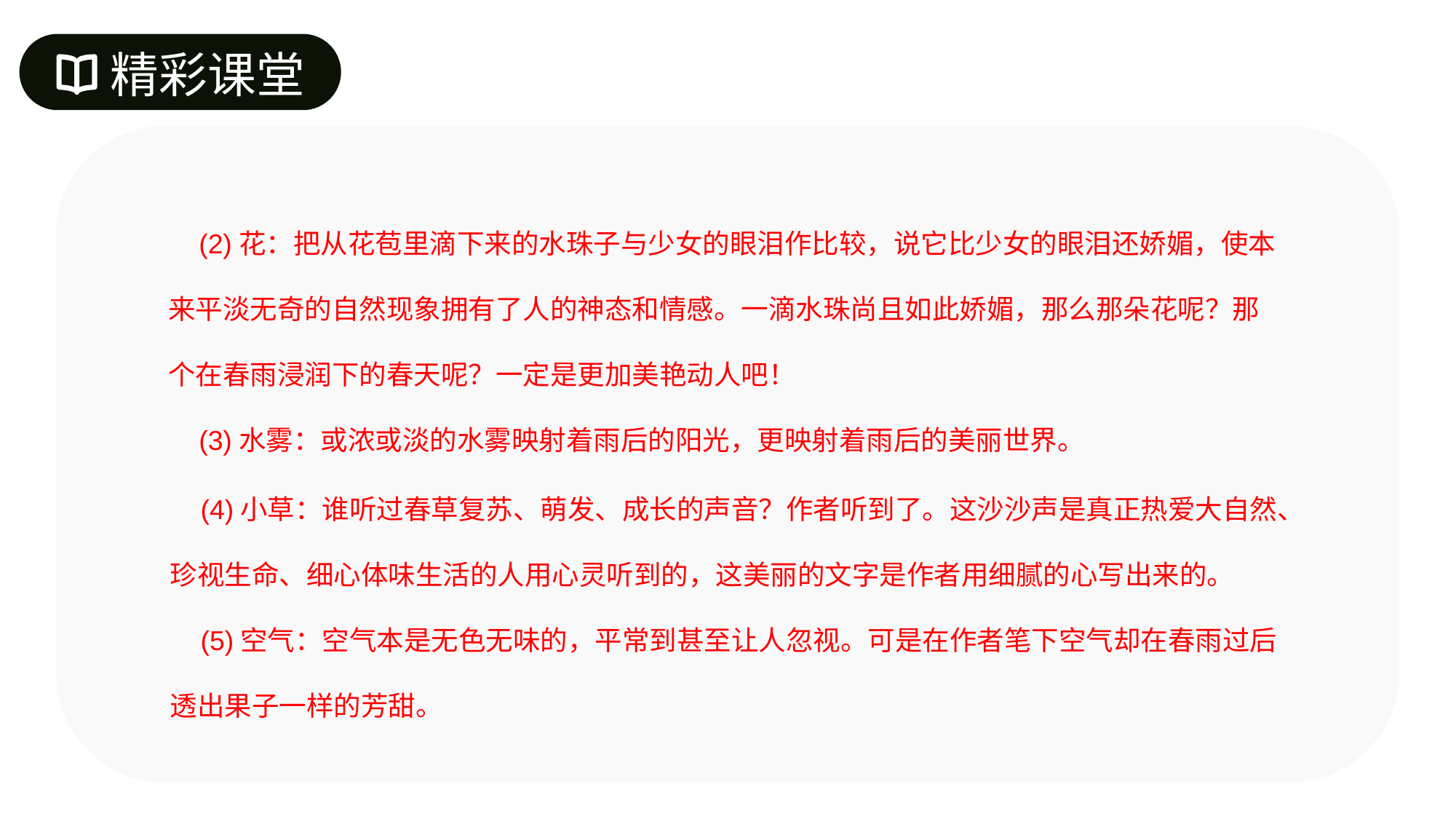

精彩课堂

    (2)花：把从花苞里滴下来的水珠子与少女的眼泪作比较，说它比少女的眼泪还娇媚，使本来平淡无奇的自然现象拥有了人的神态和情感。一滴水珠尚且如此娇媚，那么那朵花呢？那个在春雨浸润下的春天呢？一定是更加美艳动人吧！
    (3)水雾：或浓或淡的水雾映射着雨后的阳光，更映射着雨后的美丽世界。
    (4)小草：谁听过春草复苏、萌发、成长的声音？作者听到了。这沙沙声是真正热爱大自然、珍视生命、细心体味生活的人用心灵听到的，这美丽的文字是作者用细腻的心写出来的。
    (5)空气：空气本是无色无味的，平常到甚至让人忽视。可是在作者笔下空气却在春雨过后透出果子一样的芳甜。